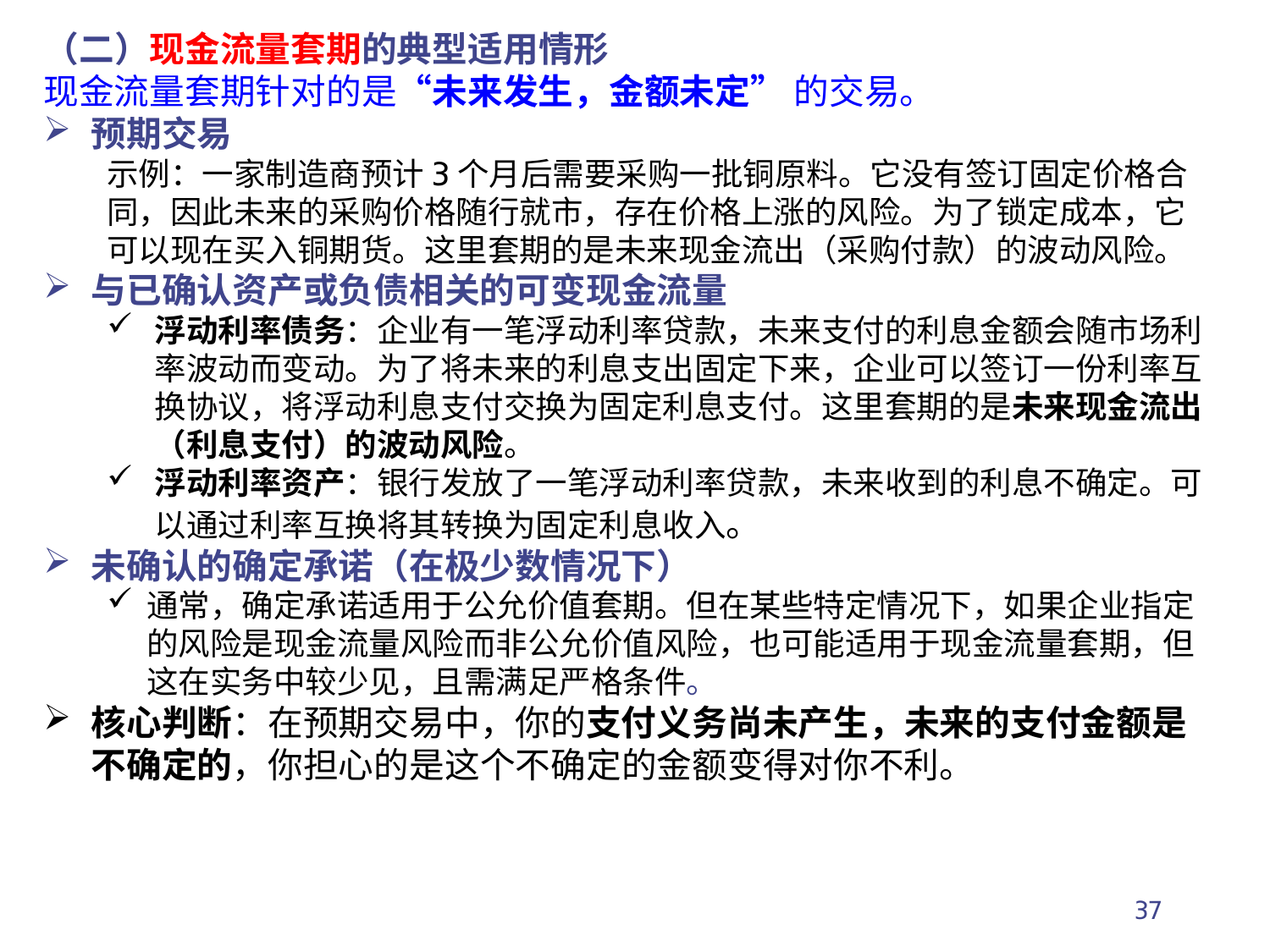

（二）现金流量套期的典型适用情形
现金流量套期针对的是“未来发生，金额未定” 的交易。
预期交易
示例：一家制造商预计3个月后需要采购一批铜原料。它没有签订固定价格合同，因此未来的采购价格随行就市，存在价格上涨的风险。为了锁定成本，它可以现在买入铜期货。这里套期的是未来现金流出（采购付款）的波动风险。
与已确认资产或负债相关的可变现金流量
浮动利率债务：企业有一笔浮动利率贷款，未来支付的利息金额会随市场利率波动而变动。为了将未来的利息支出固定下来，企业可以签订一份利率互换协议，将浮动利息支付交换为固定利息支付。这里套期的是未来现金流出（利息支付）的波动风险。
浮动利率资产：银行发放了一笔浮动利率贷款，未来收到的利息不确定。可以通过利率互换将其转换为固定利息收入。
未确认的确定承诺（在极少数情况下）
通常，确定承诺适用于公允价值套期。但在某些特定情况下，如果企业指定的风险是现金流量风险而非公允价值风险，也可能适用于现金流量套期，但这在实务中较少见，且需满足严格条件。
核心判断：在预期交易中，你的支付义务尚未产生，未来的支付金额是不确定的，你担心的是这个不确定的金额变得对你不利。
37